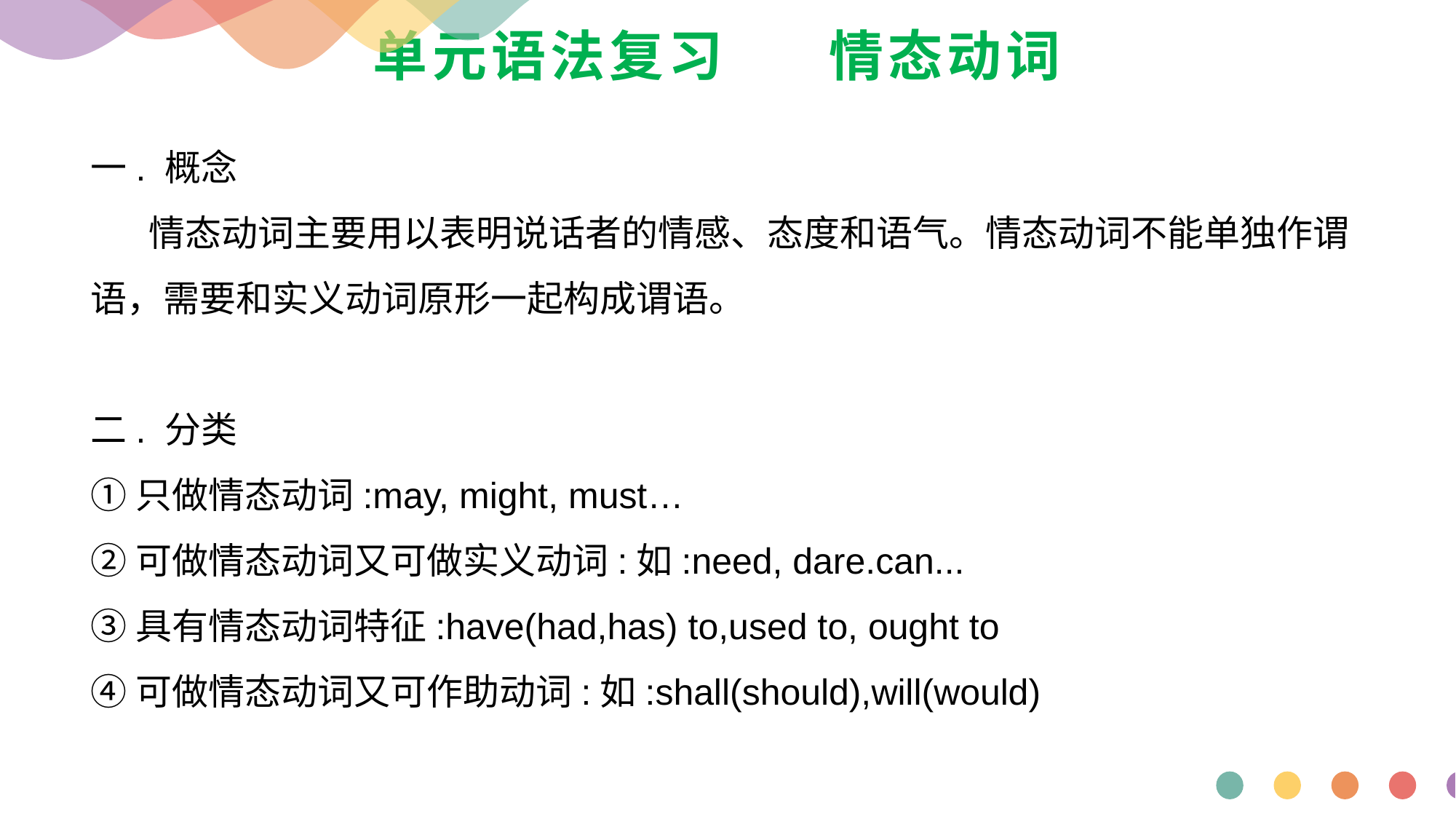

单元语法复习      情态动词
一. 概念
      情态动词主要用以表明说话者的情感、态度和语气。情态动词不能单独作谓语，需要和实义动词原形一起构成谓语。

二. 分类
①只做情态动词:may, might, must…
②可做情态动词又可做实义动词:如:need, dare.can...
③具有情态动词特征:have(had,has) to,used to, ought to
④可做情态动词又可作助动词:如:shall(should),will(would)